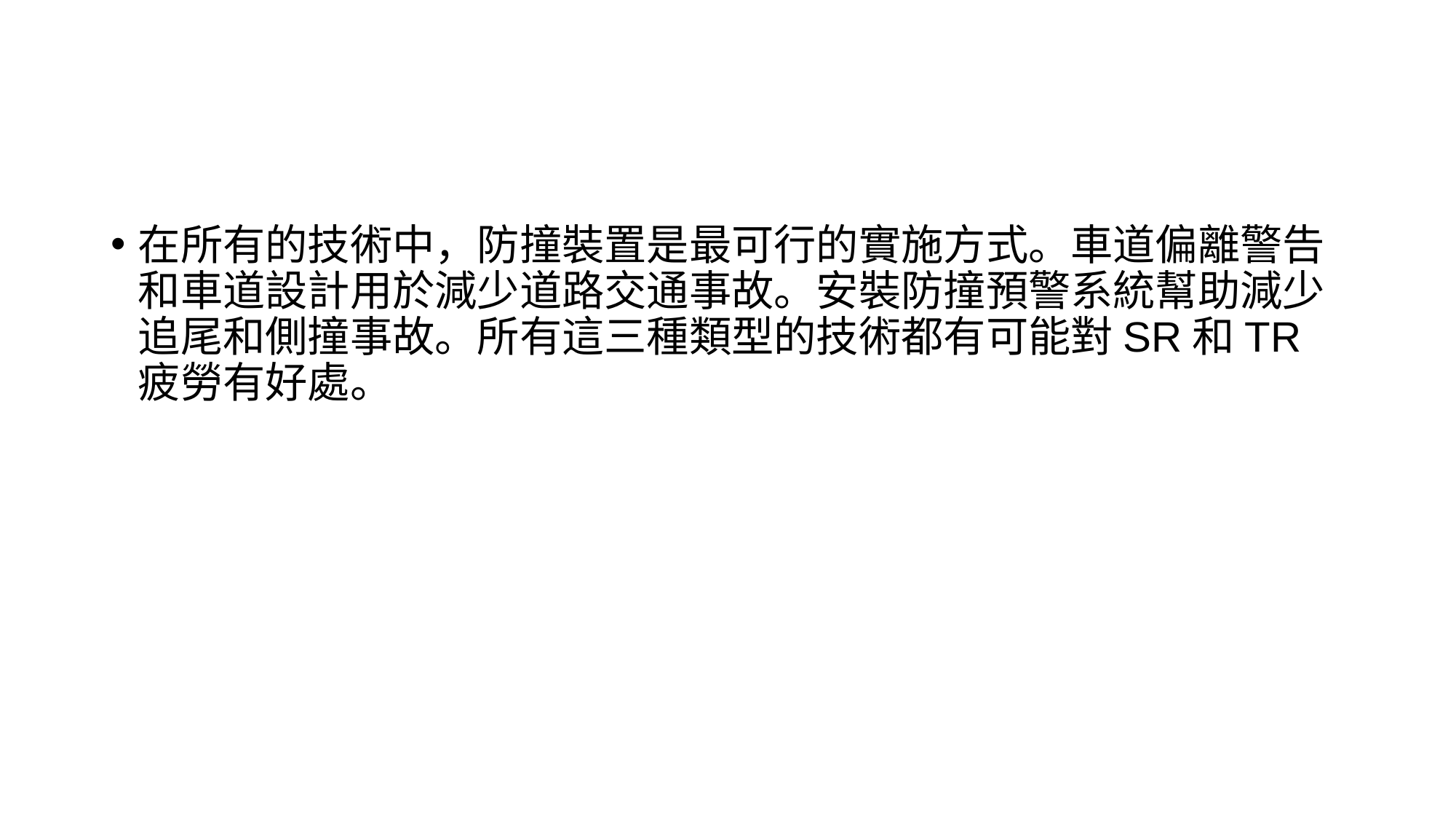

#
在所有的技術中，防撞裝置是最可行的實施方式。車道偏離警告和車道設計用於減少道路交通事故。安裝防撞預警系統幫助減少追尾和側撞事故。所有這三種類型的技術都有可能對SR和TR疲勞有好處。